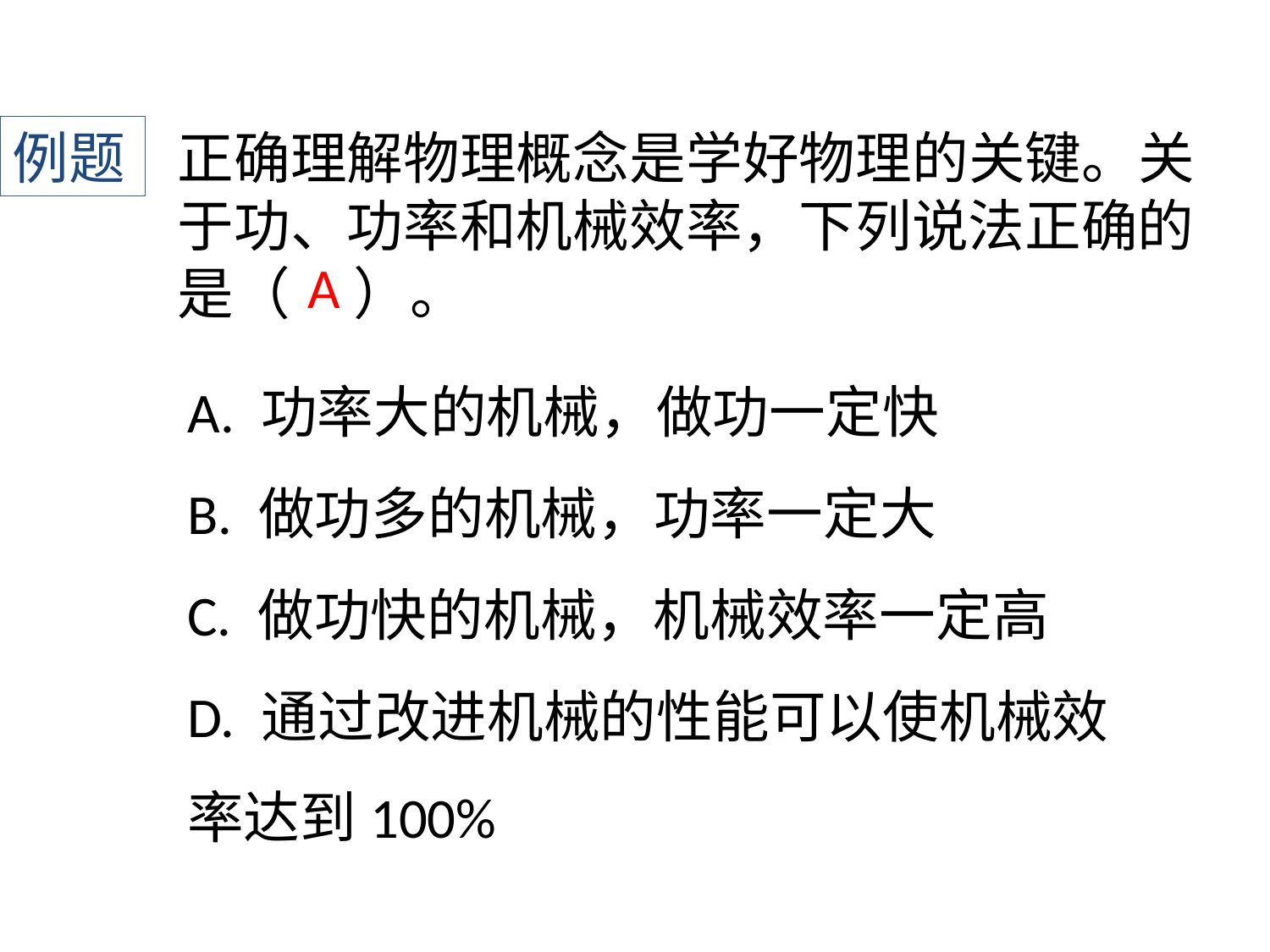

例题
正确理解物理概念是学好物理的关键。关于功、功率和机械效率，下列说法正确的是（     ）。
A
A. 功率大的机械，做功一定快
B. 做功多的机械，功率一定大
C. 做功快的机械，机械效率一定高
D. 通过改进机械的性能可以使机械效率达到100% ﻿﻿﻿﻿﻿﻿﻿﻿﻿﻿